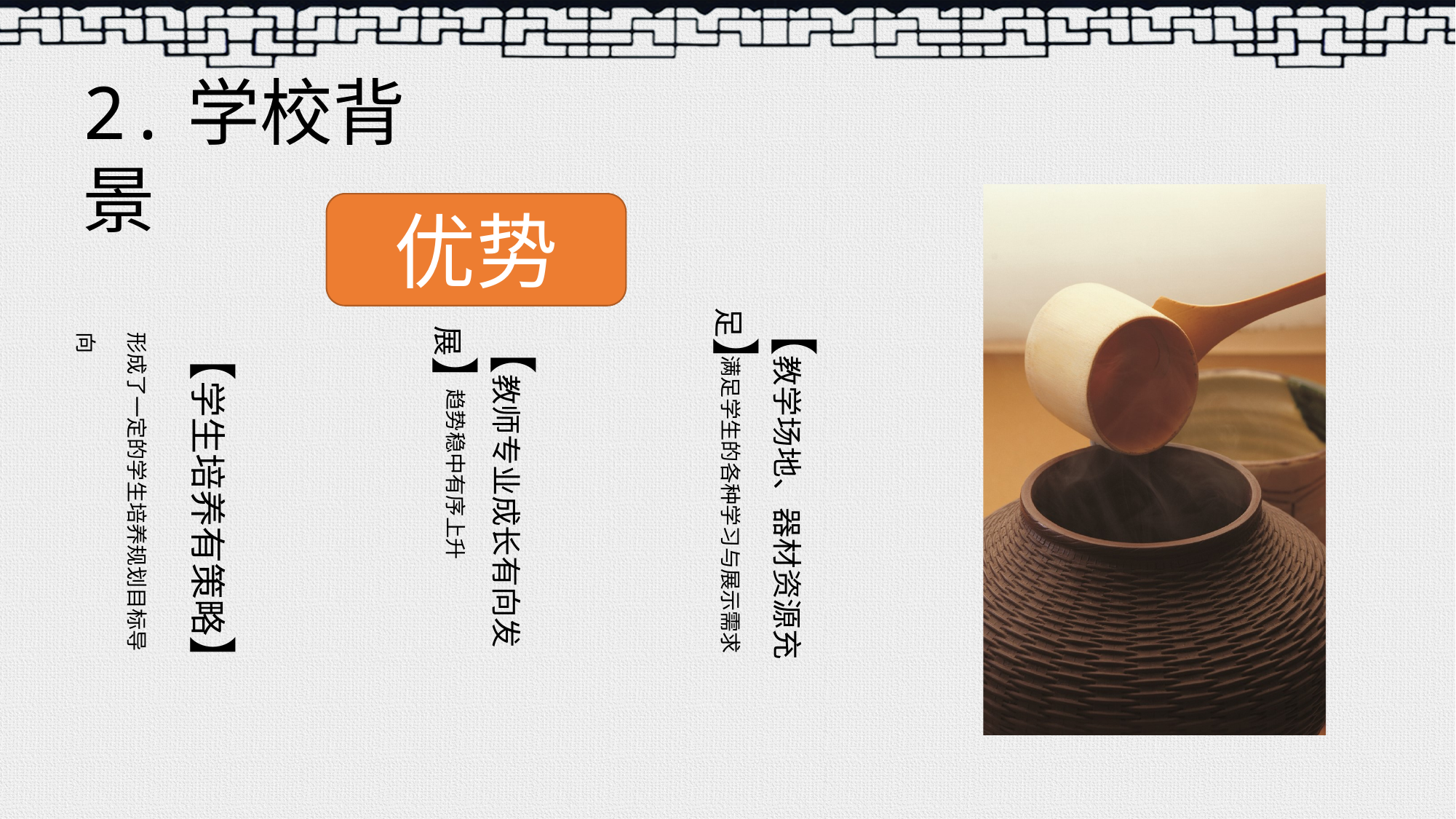

2.学校背景

优势
【教学场地、器材资源充足】
【教师专业成长有向发展】
形成了一定的学生培养规划目标导向
【学生培养有策略】
满足学生的各种学习与展示需求
趋势稳中有序上升